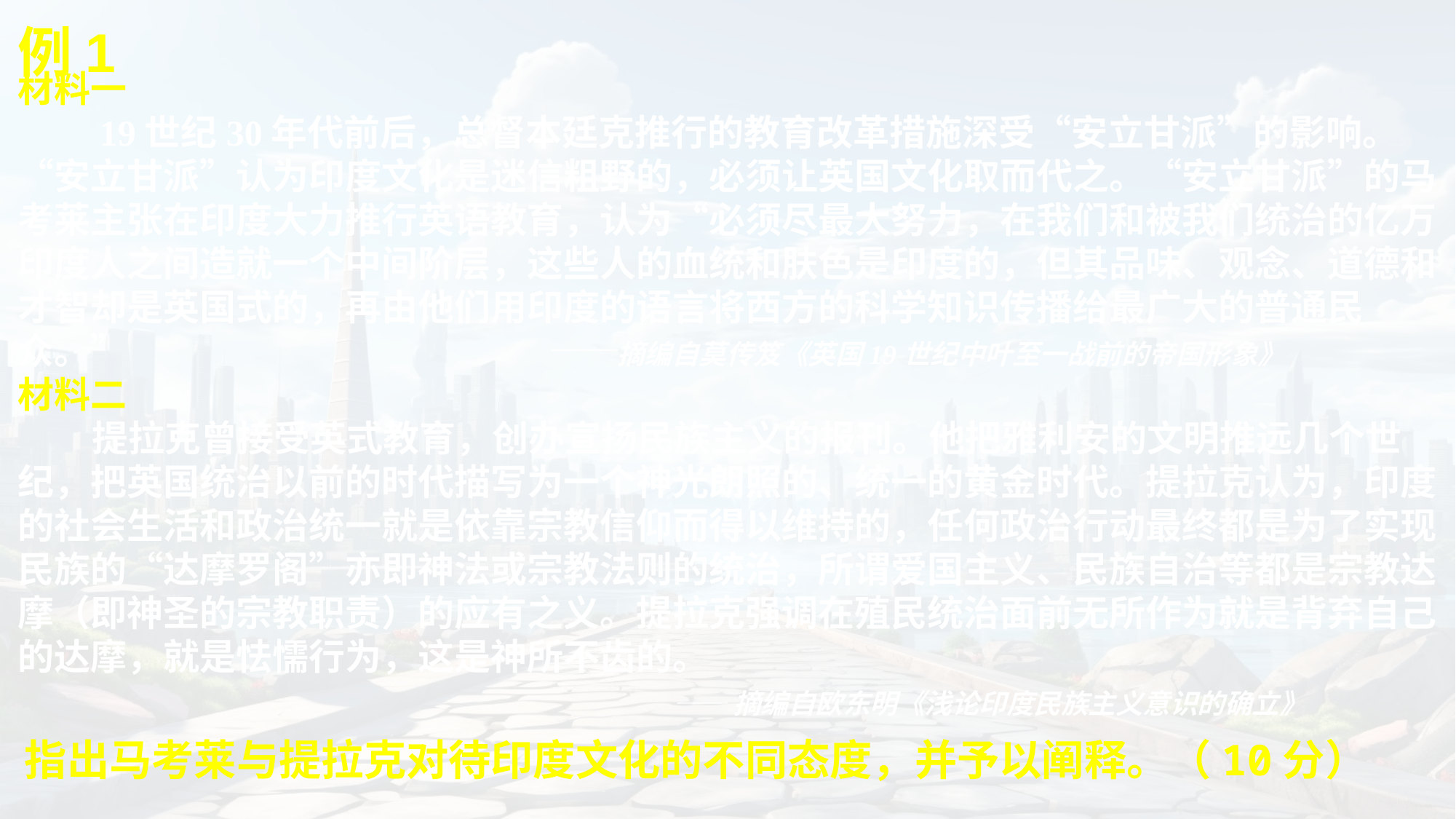

例1
材料一
         19世纪30年代前后，总督本廷克推行的教育改革措施深受“安立甘派”的影响。“安立甘派”认为印度文化是迷信粗野的，必须让英国文化取而代之。“安立甘派”的马考莱主张在印度大力推行英语教育，认为“必须尽最大努力，在我们和被我们统治的亿万印度人之间造就一个中间阶层，这些人的血统和肤色是印度的，但其品味、观念、道德和才智却是英国式的，再由他们用印度的语言将西方的科学知识传播给最广大的普通民众。”                                                   ——摘编自莫传笈《英国19世纪中叶至一战前的帝国形象》
材料二
        提拉克曾接受英式教育，创办宣扬民族主义的报刊。他把雅利安的文明推远几个世纪，把英国统治以前的时代描写为一个神光朗照的、统一的黄金时代。提拉克认为，印度的社会生活和政治统一就是依靠宗教信仰而得以维持的，任何政治行动最终都是为了实现民族的“达摩罗阁”亦即神法或宗教法则的统治，所谓爱国主义、民族自治等都是宗教达摩（即神圣的宗教职责）的应有之义。提拉克强调在殖民统治面前无所作为就是背弃自己的达摩，就是怯懦行为，这是神所不齿的。
                                                                                ——摘编自欧东明《浅论印度民族主义意识的确立》
指出马考莱与提拉克对待印度文化的不同态度，并予以阐释。（10分）